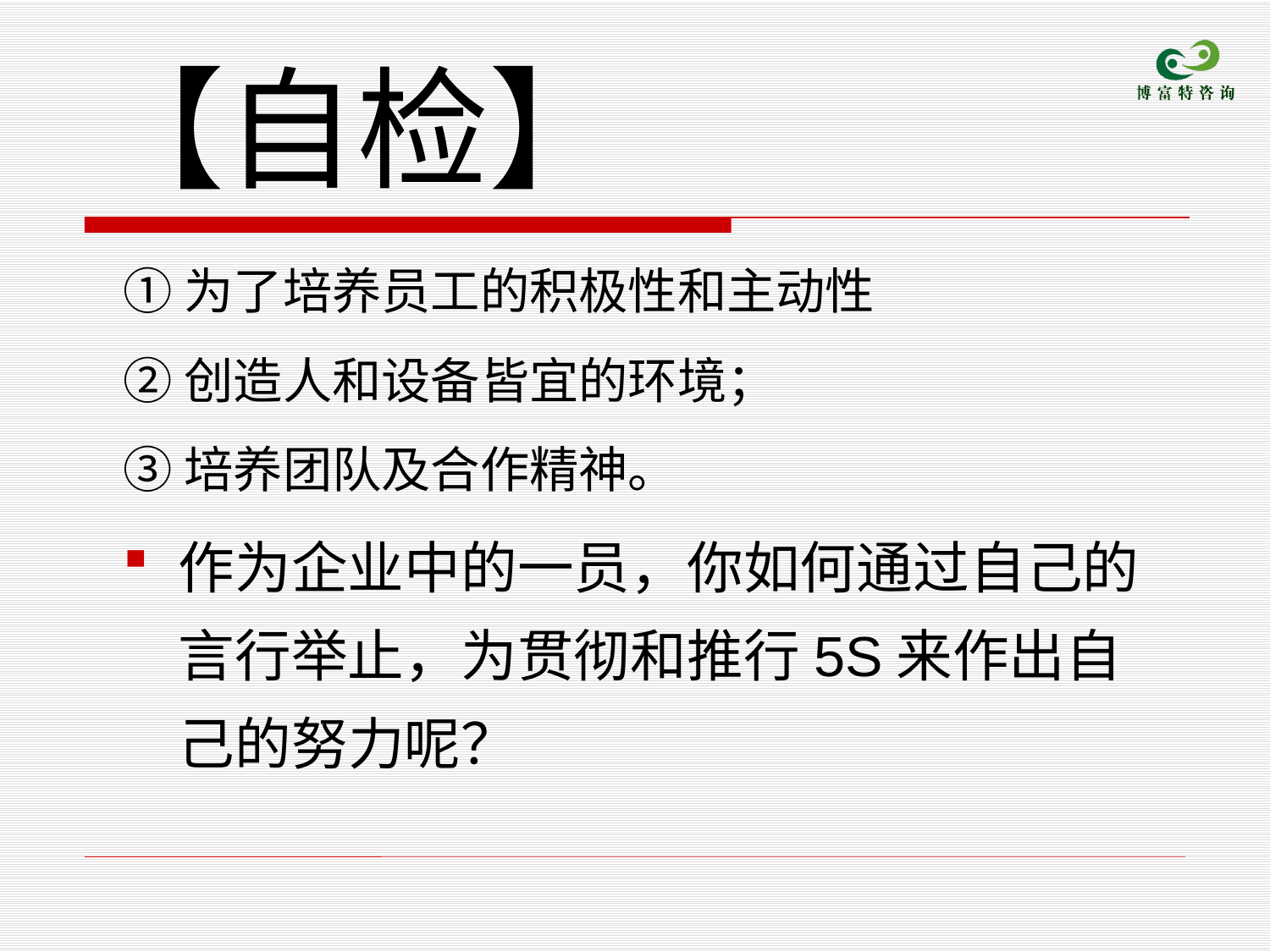

# 【自检】
①为了培养员工的积极性和主动性
②创造人和设备皆宜的环境；
③培养团队及合作精神。
作为企业中的一员，你如何通过自己的言行举止，为贯彻和推行5S来作出自己的努力呢？
50